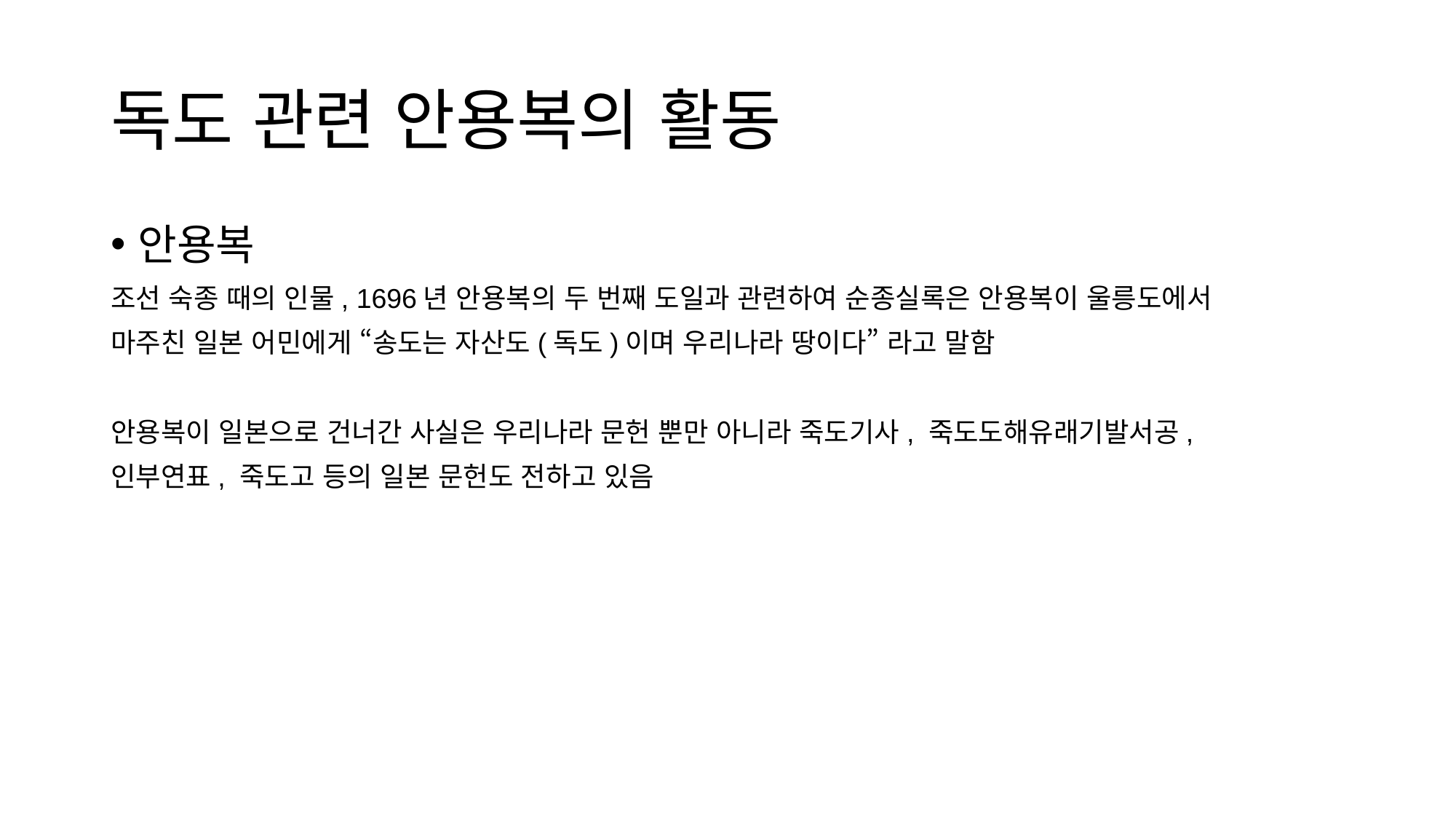

# 독도 관련 안용복의 활동
안용복
조선 숙종 때의 인물, 1696년 안용복의 두 번째 도일과 관련하여 순종실록은 안용복이 울릉도에서
마주친 일본 어민에게 “송도는 자산도(독도)이며 우리나라 땅이다” 라고 말함

안용복이 일본으로 건너간 사실은 우리나라 문헌 뿐만 아니라 죽도기사, 죽도도해유래기발서공,
인부연표, 죽도고 등의 일본 문헌도 전하고 있음